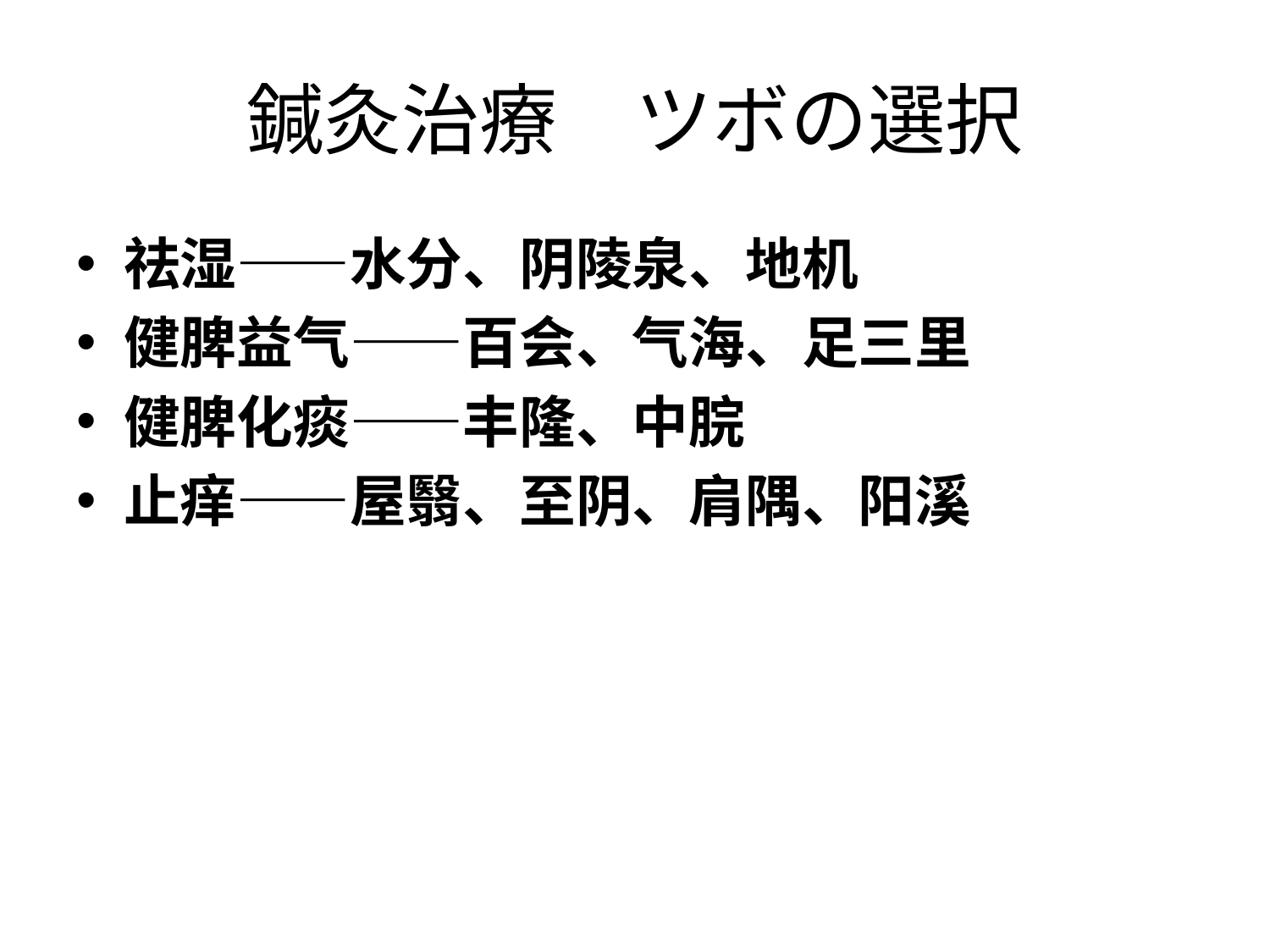

# 鍼灸治療　ツボの選択
祛湿——水分、阴陵泉、地机
健脾益气——百会、气海、足三里
健脾化痰——丰隆、中脘
止痒——屋翳、至阴、肩隅、阳溪